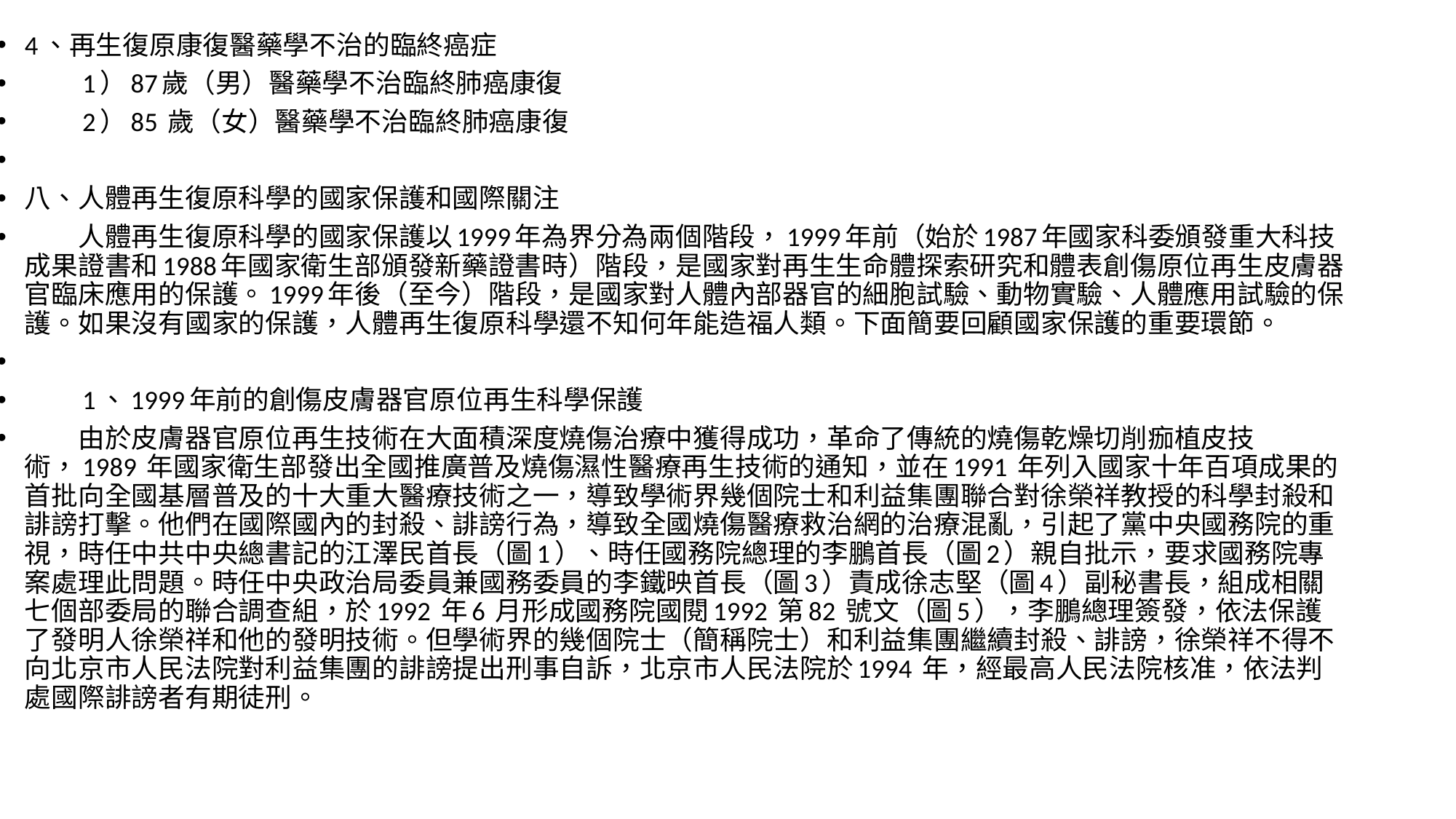

4、再生復原康復醫藥學不治的臨終癌症
　　1）87歲（男）醫藥學不治臨終肺癌康復
　　2）85 歲（女）醫藥學不治臨終肺癌康復

八、人體再生復原科學的國家保護和國際關注
　　人體再生復原科學的國家保護以1999年為界分為兩個階段，1999年前（始於1987年國家科委頒發重大科技成果證書和1988年國家衛生部頒發新藥證書時）階段，是國家對再生生命體探索研究和體表創傷原位再生皮膚器官臨床應用的保護。1999年後（至今）階段，是國家對人體內部器官的細胞試驗、動物實驗、人體應用試驗的保護。如果沒有國家的保護，人體再生復原科學還不知何年能造福人類。下面簡要回顧國家保護的重要環節。

　　1、1999年前的創傷皮膚器官原位再生科學保護
　　由於皮膚器官原位再生技術在大面積深度燒傷治療中獲得成功，革命了傳統的燒傷乾燥切削痂植皮技術，1989 年國家衛生部發出全國推廣普及燒傷濕性醫療再生技術的通知，並在1991 年列入國家十年百項成果的首批向全國基層普及的十大重大醫療技術之一，導致學術界幾個院士和利益集團聯合對徐榮祥教授的科學封殺和誹謗打擊。他們在國際國內的封殺、誹謗行為，導致全國燒傷醫療救治網的治療混亂，引起了黨中央國務院的重視，時任中共中央總書記的江澤民首長（圖1）、時任國務院總理的李鵬首長（圖2）親自批示，要求國務院專案處理此問題。時任中央政治局委員兼國務委員的李鐵映首長（圖3）責成徐志堅（圖4）副秘書長，組成相關七個部委局的聯合調查組，於1992 年6 月形成國務院國閱1992 第82 號文（圖5），李鵬總理簽發，依法保護了發明人徐榮祥和他的發明技術。但學術界的幾個院士（簡稱院士）和利益集團繼續封殺、誹謗，徐榮祥不得不向北京市人民法院對利益集團的誹謗提出刑事自訴，北京市人民法院於1994 年，經最高人民法院核准，依法判處國際誹謗者有期徒刑。